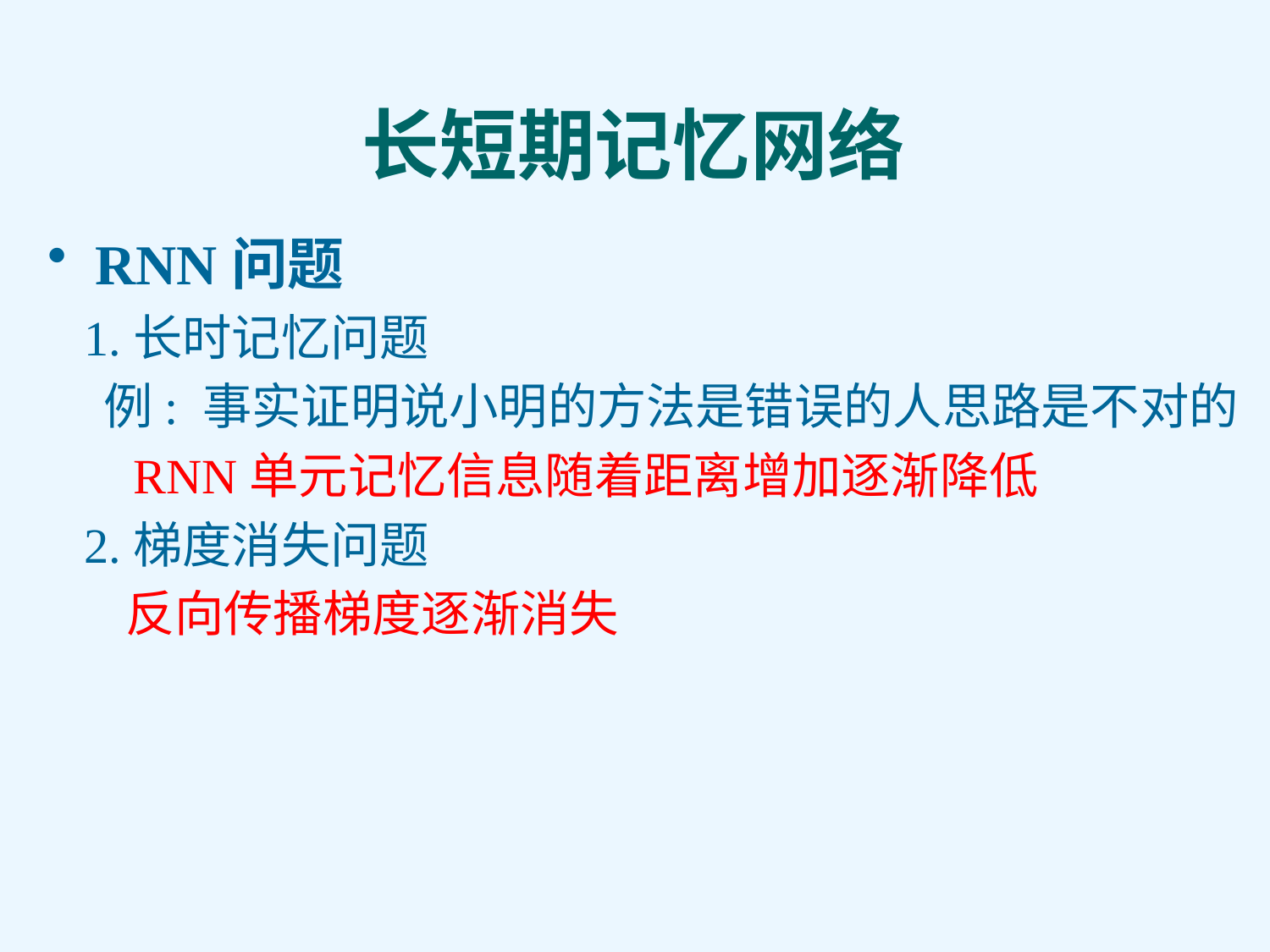

# 长短期记忆网络
RNN问题
   1.长时记忆问题
    例: 事实证明说小明的方法是错误的人思路是不对的
       RNN单元记忆信息随着距离增加逐渐降低
   2.梯度消失问题
      反向传播梯度逐渐消失